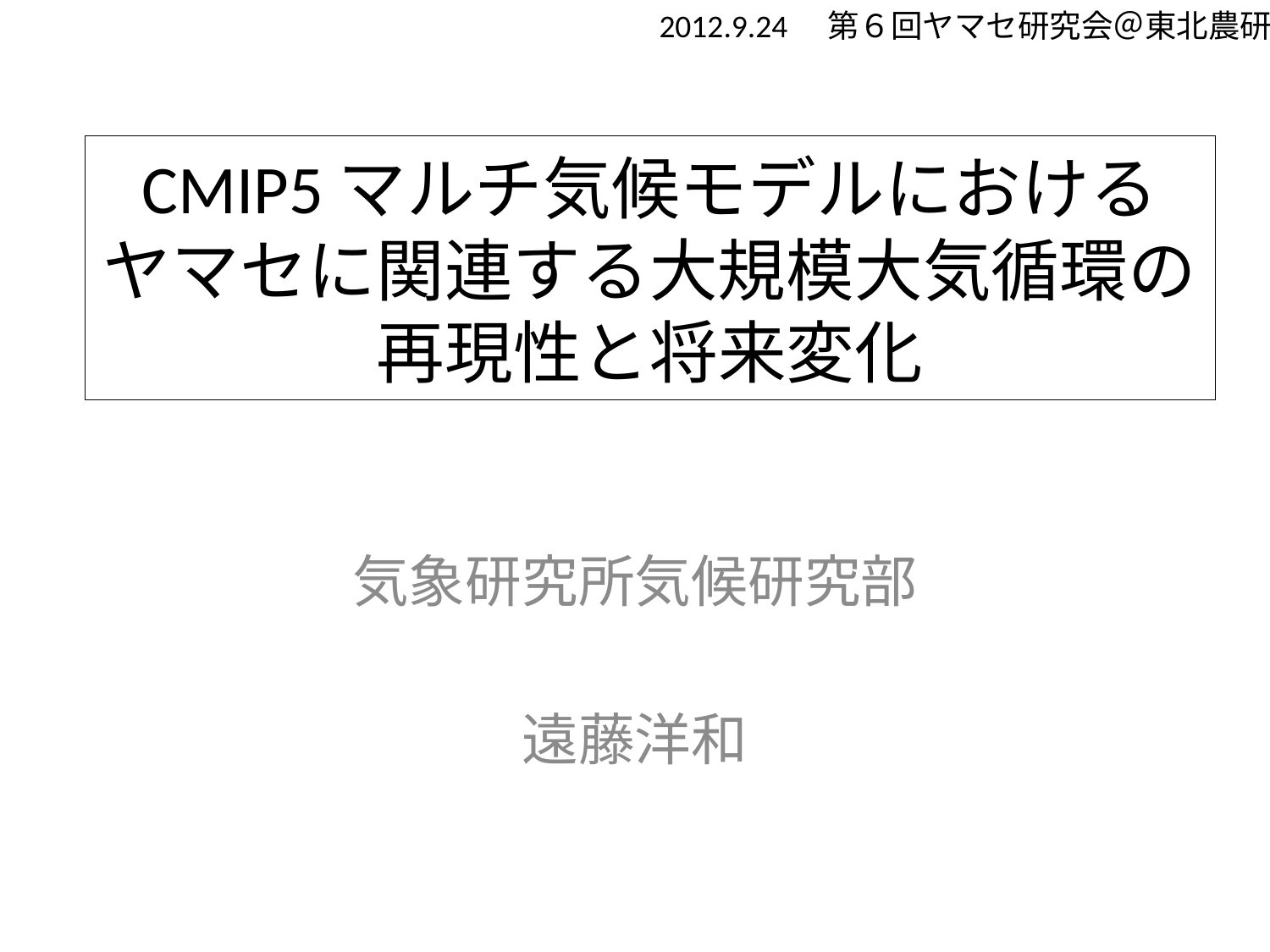

2012.9.24　第６回ヤマセ研究会＠東北農研
# CMIP5マルチ気候モデルにおける ヤマセに関連する大規模大気循環の 再現性と将来変化
気象研究所気候研究部

遠藤洋和